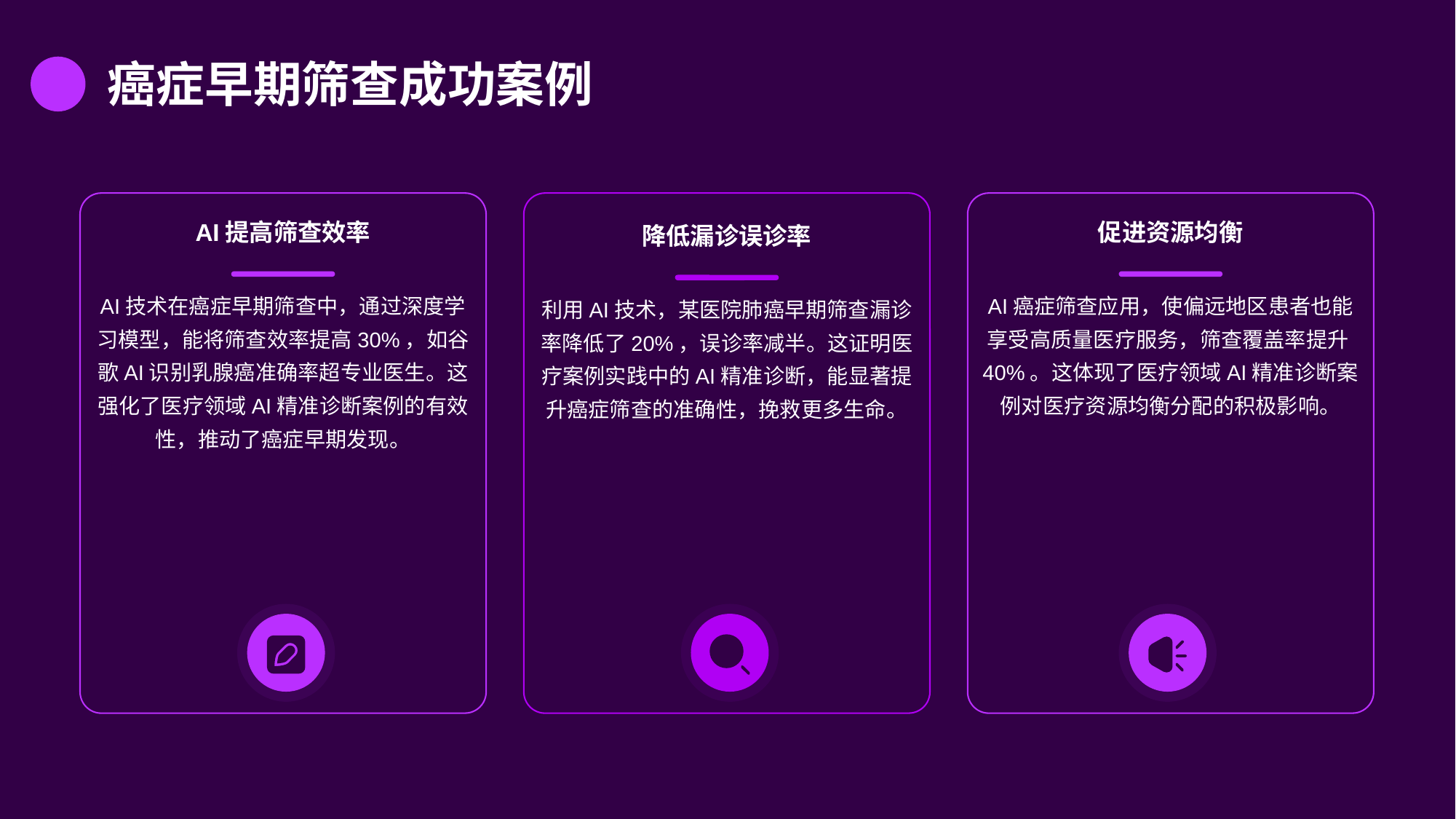

癌症早期筛查成功案例

AI提高筛查效率
促进资源均衡
降低漏诊误诊率

AI技术在癌症早期筛查中，通过深度学习模型，能将筛查效率提高30%，如谷歌AI识别乳腺癌准确率超专业医生。这强化了医疗领域AI精准诊断案例的有效性，推动了癌症早期发现。
AI癌症筛查应用，使偏远地区患者也能享受高质量医疗服务，筛查覆盖率提升40%。这体现了医疗领域AI精准诊断案例对医疗资源均衡分配的积极影响。
利用AI技术，某医院肺癌早期筛查漏诊率降低了20%，误诊率减半。这证明医疗案例实践中的AI精准诊断，能显著提升癌症筛查的准确性，挽救更多生命。